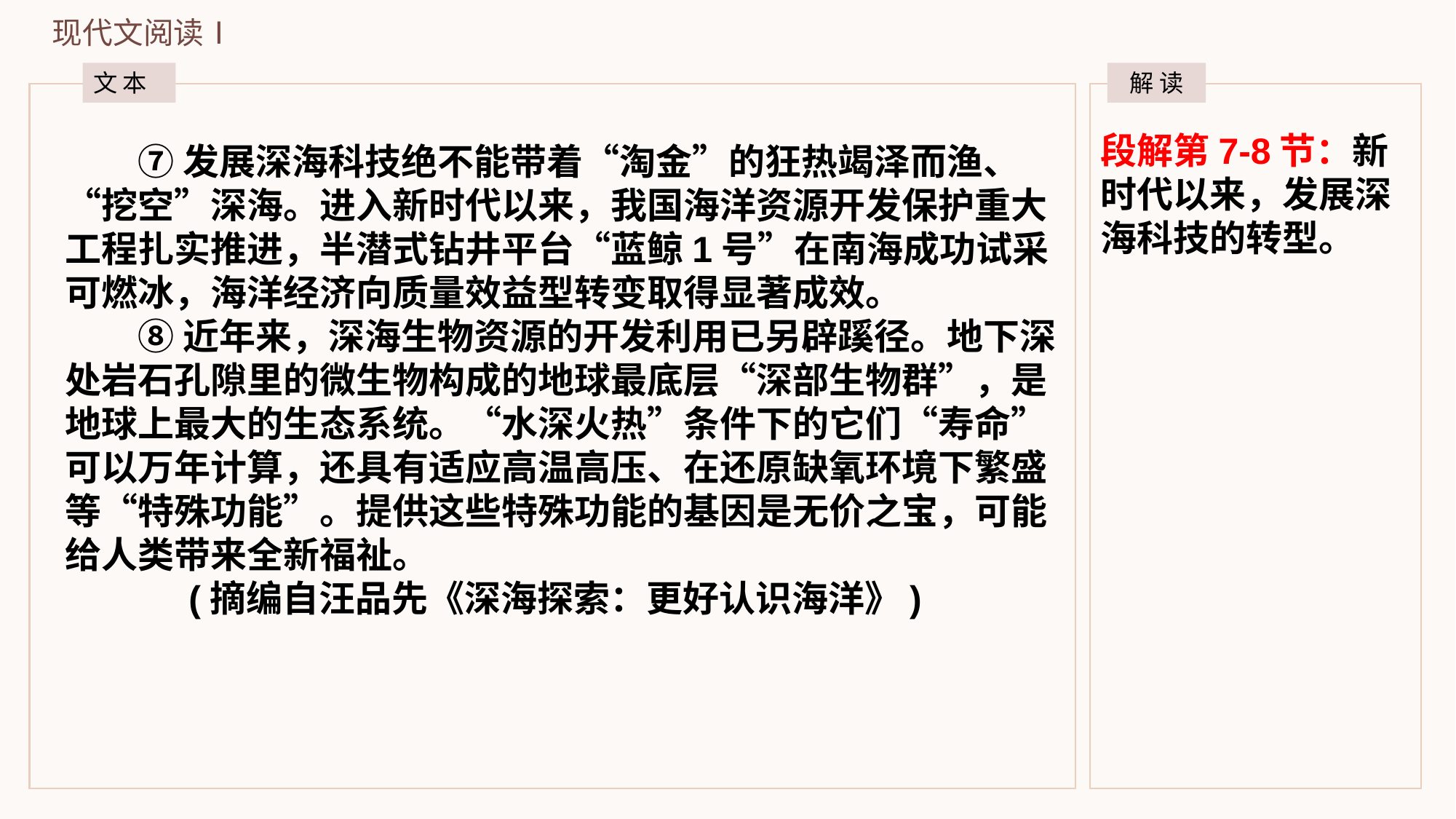

现代文阅读Ⅰ
文 本
解 读

段解第7-8节：新时代以来，发展深海科技的转型。
⑦发展深海科技绝不能带着“淘金”的狂热竭泽而渔、“挖空”深海。进入新时代以来，我国海洋资源开发保护重大工程扎实推进，半潜式钻井平台“蓝鲸1号”在南海成功试采可燃冰，海洋经济向质量效益型转变取得显著成效。
⑧近年来，深海生物资源的开发利用已另辟蹊径。地下深处岩石孔隙里的微生物构成的地球最底层“深部生物群”，是地球上最大的生态系统。“水深火热”条件下的它们“寿命”可以万年计算，还具有适应高温高压、在还原缺氧环境下繁盛等“特殊功能”。提供这些特殊功能的基因是无价之宝，可能给人类带来全新福祉。
     (摘编自汪品先《深海探索：更好认识海洋》)